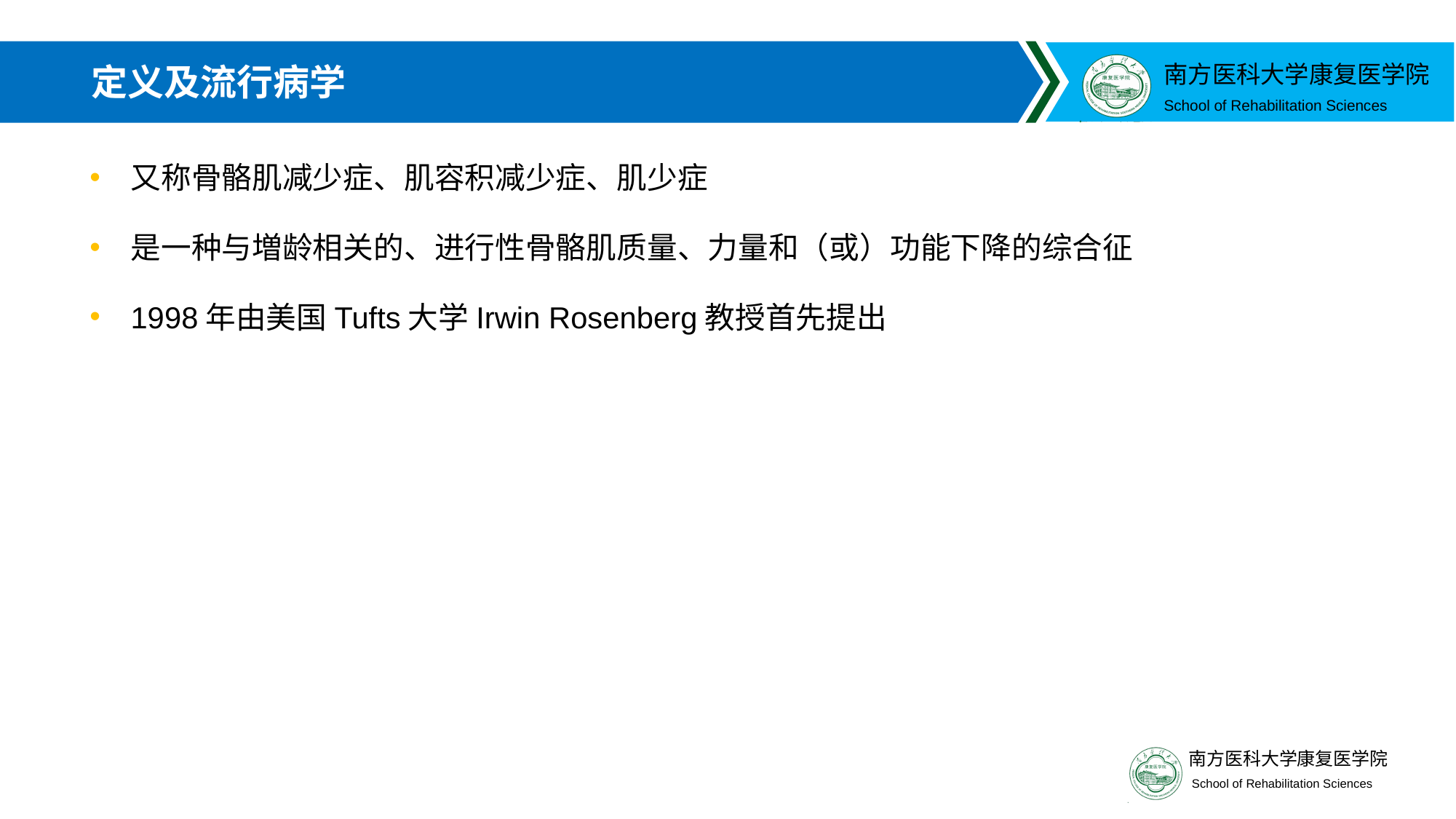

# 定义及流行病学
又称骨骼肌减少症、肌容积减少症、肌少症
是一种与増龄相关的、进行性骨骼肌质量、力量和（或）功能下降的综合征
1998年由美国Tufts大学Irwin Rosenberg教授首先提出